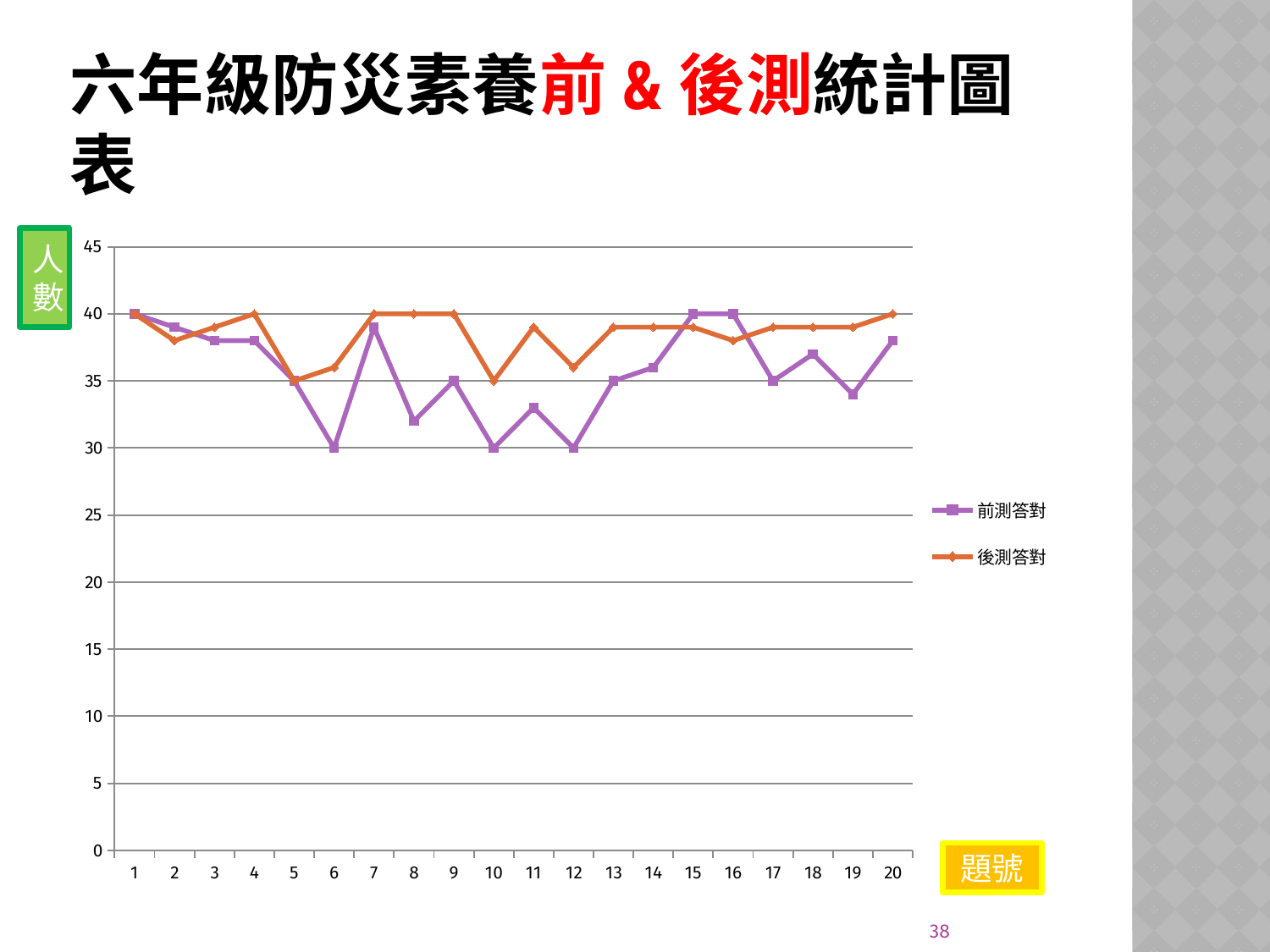

# 六年級防災素養前&後測統計圖表

### Chart

| Category | 前測答對 | 後測答對 |
|---|---|---|
人
數
題號
38